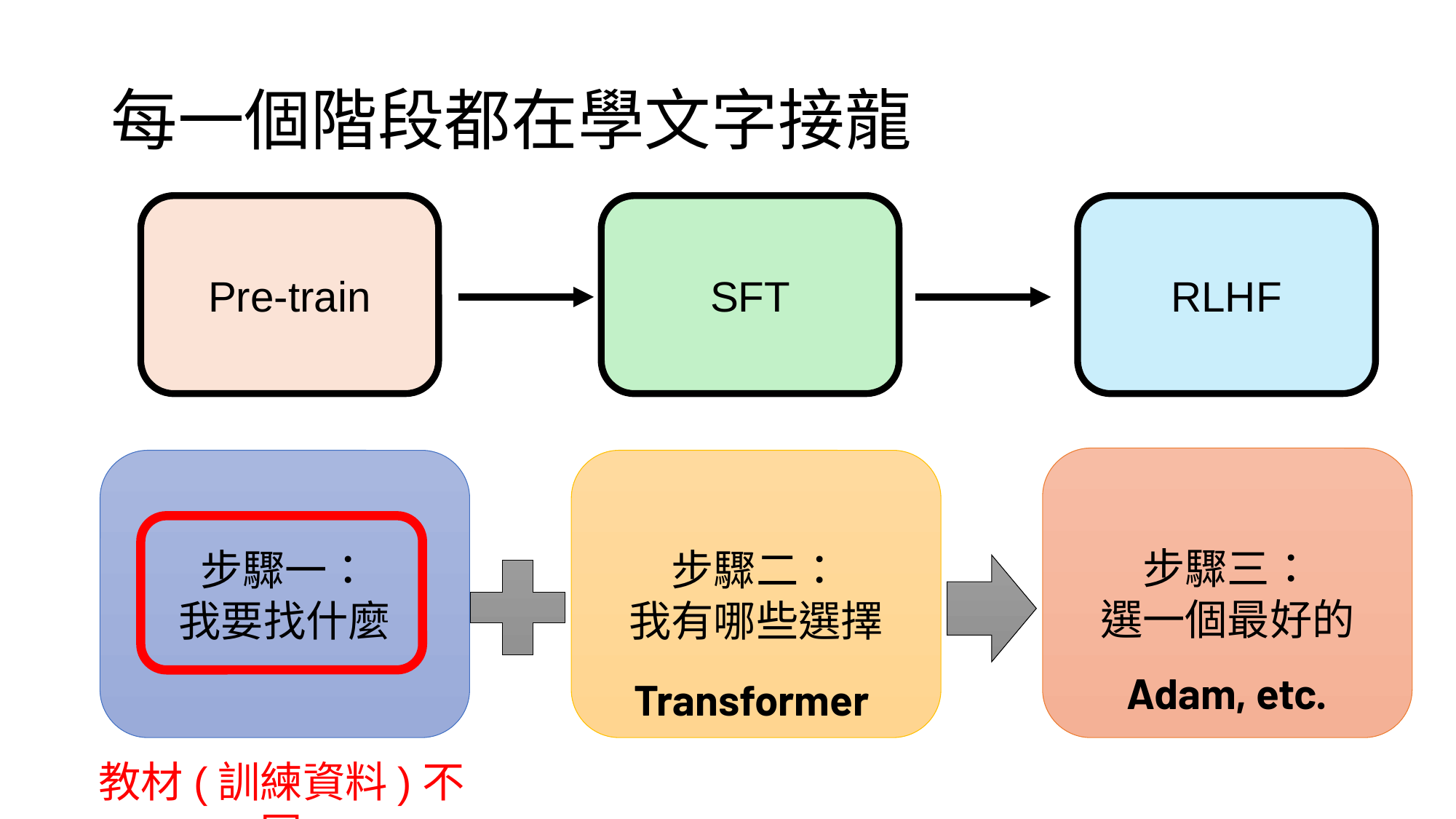

# 每一個階段都在學文字接龍
Pre-train
SFT
RLHF
步驟三：
選一個最好的
步驟一：
我要找什麼
步驟二：
我有哪些選擇

Adam, etc.
Transformer
教材(訓練資料)不同